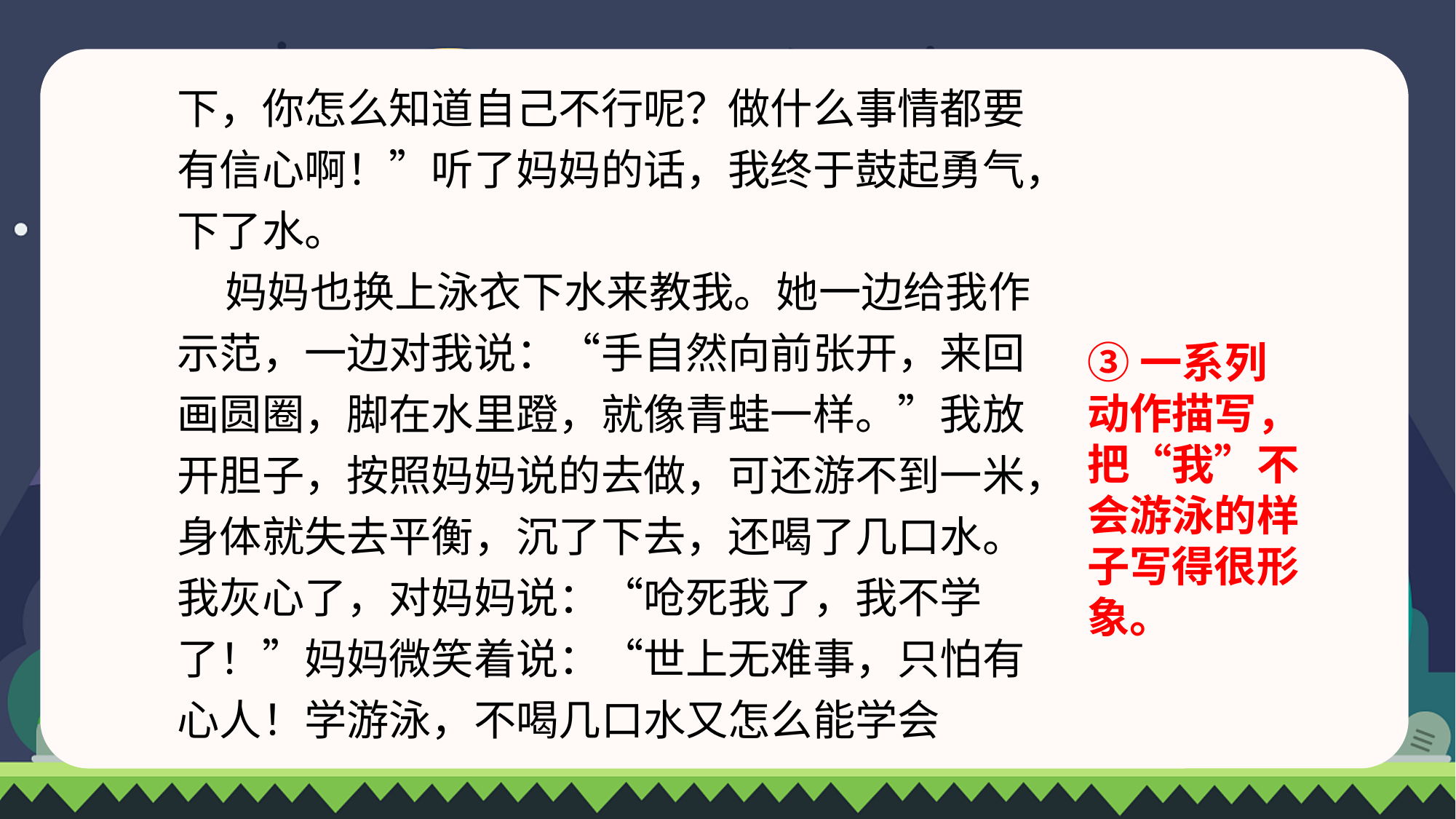

下，你怎么知道自己不行呢？做什么事情都要有信心啊！”听了妈妈的话，我终于鼓起勇气，下了水。
    妈妈也换上泳衣下水来教我。她一边给我作示范，一边对我说：“手自然向前张开，来回画圆圈，脚在水里蹬，就像青蛙一样。”我放开胆子，按照妈妈说的去做，可还游不到一米，身体就失去平衡，沉了下去，还喝了几口水。我灰心了，对妈妈说：“呛死我了，我不学了！”妈妈微笑着说：“世上无难事，只怕有心人！学游泳，不喝几口水又怎么能学会
③一系列动作描写，把“我”不会游泳的样子写得很形象。